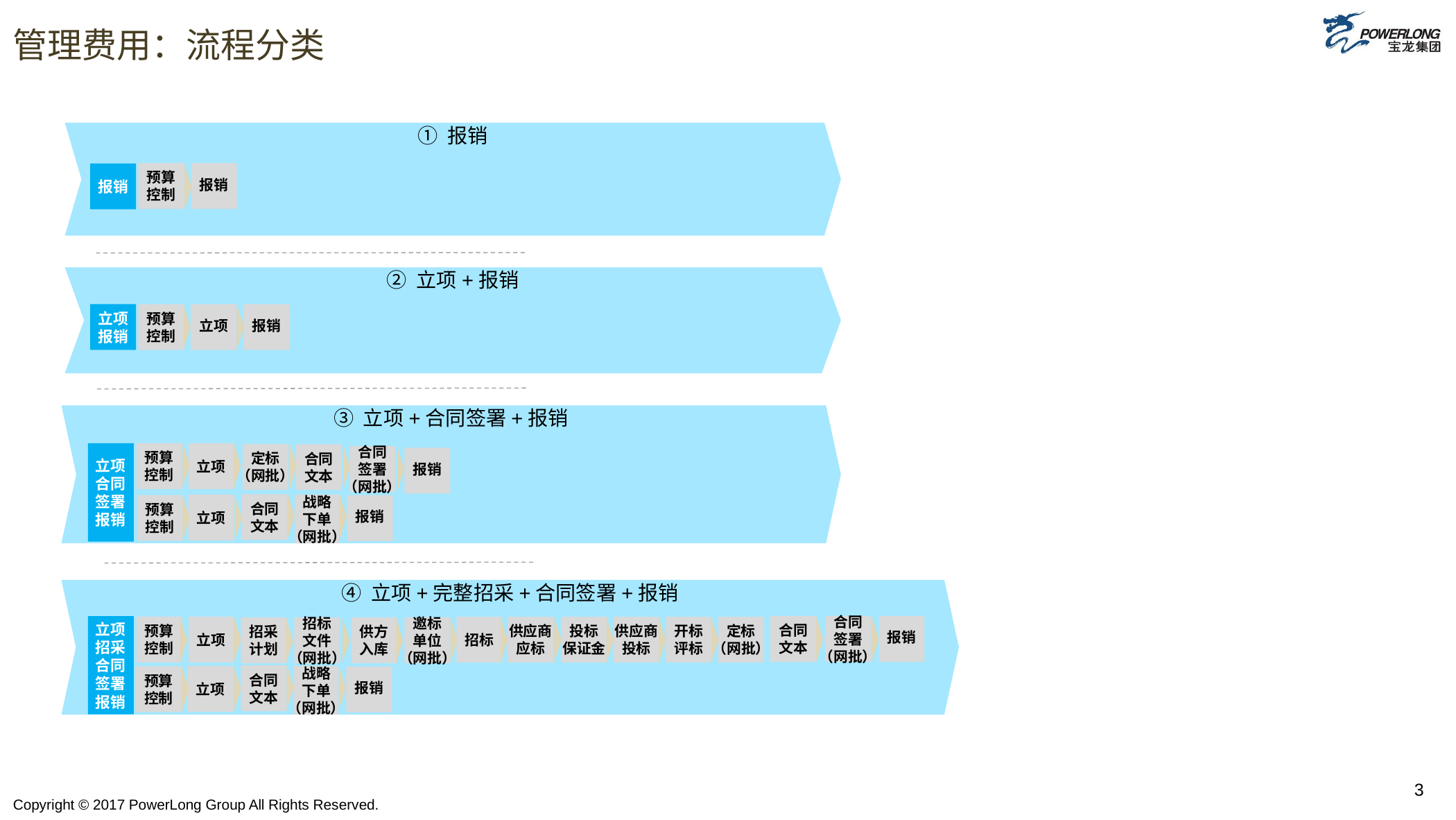

# 管理费用：流程分类
① 报销
预算
控制
报销
报销

② 立项+报销
立项
报销
预算
控制
立项
报销

③ 立项+合同签署+报销
立项
合同
签署
报销
预算
控制
立项
定标
（网批）
合同
文本
合同
签署
（网批）
报销

合同
文本
立项
战略
下单
（网批）
预算
控制
报销

④ 立项+完整招采+合同签署+报销
合同
文本
合同
签署
（网批）
报销
立项
招采
合同
签署
报销
预算
控制
立项
招标
供应商
应标
投标
保证金
供应商
投标
开标
评标
定标
（网批）
招采
计划
招标
文件
（网批）
供方
入库
邀标
单位
（网批）

合同
文本
立项
战略
下单
（网批）
预算
控制
报销